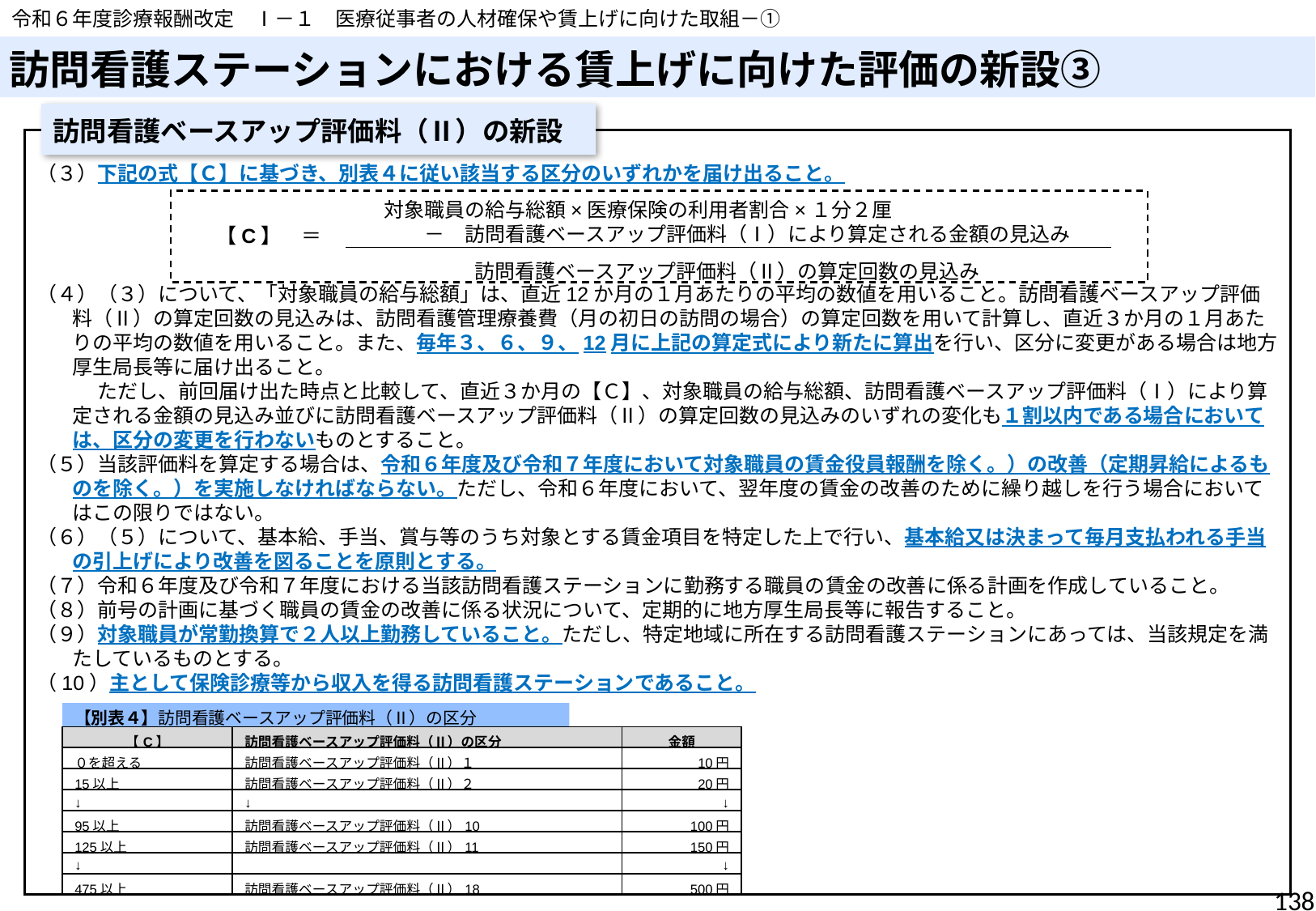

令和６年度診療報酬改定　Ⅰ－１　医療従事者の人材確保や賃上げに向けた取組－①
# 訪問看護ステーションにおける賃上げに向けた評価の新設③
訪問看護ベースアップ評価料（Ⅱ）の新設

（３）下記の式【Ｃ】に基づき、別表４に従い該当する区分のいずれかを届け出ること。

（４）（３）について、「対象職員の給与総額」は、直近12か月の１月あたりの平均の数値を用いること。訪問看護ベースアップ評価料（Ⅱ）の算定回数の見込みは、訪問看護管理療養費（月の初日の訪問の場合）の算定回数を用いて計算し、直近３か月の１月あたりの平均の数値を用いること。また、毎年３、６、９、12月に上記の算定式により新たに算出を行い、区分に変更がある場合は地方厚生局長等に届け出ること。
　　　ただし、前回届け出た時点と比較して、直近３か月の【Ｃ】、対象職員の給与総額、訪問看護ベースアップ評価料（Ⅰ）により算定される金額の見込み並びに訪問看護ベースアップ評価料（Ⅱ）の算定回数の見込みのいずれの変化も１割以内である場合においては、区分の変更を行わないものとすること。
（５）当該評価料を算定する場合は、令和６年度及び令和７年度において対象職員の賃金役員報酬を除く。）の改善（定期昇給によるものを除く。）を実施しなければならない。ただし、令和６年度において、翌年度の賃金の改善のために繰り越しを行う場合においてはこの限りではない。
（６）（５）について、基本給、手当、賞与等のうち対象とする賃金項目を特定した上で行い、基本給又は決まって毎月支払われる手当の引上げにより改善を図ることを原則とする。
（７）令和６年度及び令和７年度における当該訪問看護ステーションに勤務する職員の賃金の改善に係る計画を作成していること。
（８）前号の計画に基づく職員の賃金の改善に係る状況について、定期的に地方厚生局長等に報告すること。
（９）対象職員が常勤換算で２人以上勤務していること。ただし、特定地域に所在する訪問看護ステーションにあっては、当該規定を満たしているものとする。
（10）主として保険診療等から収入を得る訪問看護ステーションであること。

対象職員の給与総額×医療保険の利用者割合×１分２厘
　　－　訪問看護ベースアップ評価料（Ⅰ）により算定される金額の見込み
【C】　＝
訪問看護ベースアップ評価料（Ⅱ）の算定回数の見込み
【別表４】訪問看護ベースアップ評価料（Ⅱ）の区分
| 【C】 | 訪問看護ベースアップ評価料（Ⅱ）の区分 | 金額 |
| --- | --- | --- |
| ０を超える | 訪問看護ベースアップ評価料（Ⅱ）１ | 10円 |
| 15以上 | 訪問看護ベースアップ評価料（Ⅱ）２ | 20円 |
| ↓ | ↓ | ↓ |
| 95以上 | 訪問看護ベースアップ評価料（Ⅱ）10 | 100円 |
| 125以上 | 訪問看護ベースアップ評価料（Ⅱ）11 | 150円 |
| ↓ |  | ↓ |
| 475以上 | 訪問看護ベースアップ評価料（Ⅱ）18 | 500円 |
138